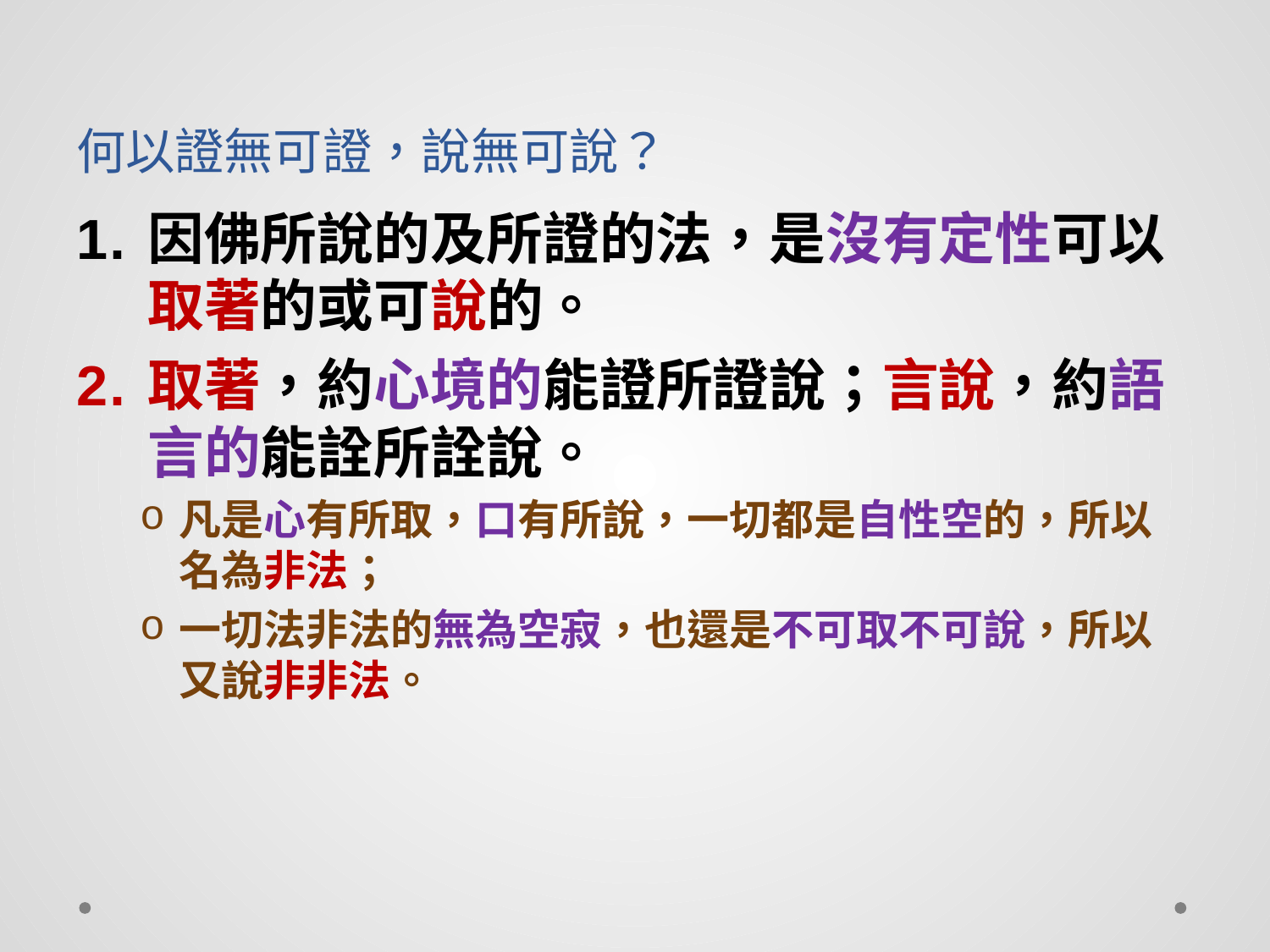

# 何以證無可證，說無可說？
因佛所說的及所證的法，是沒有定性可以取著的或可說的。
取著，約心境的能證所證說；言說，約語言的能詮所詮說。
凡是心有所取，口有所說，一切都是自性空的，所以名為非法；
一切法非法的無為空寂，也還是不可取不可說，所以又說非非法。